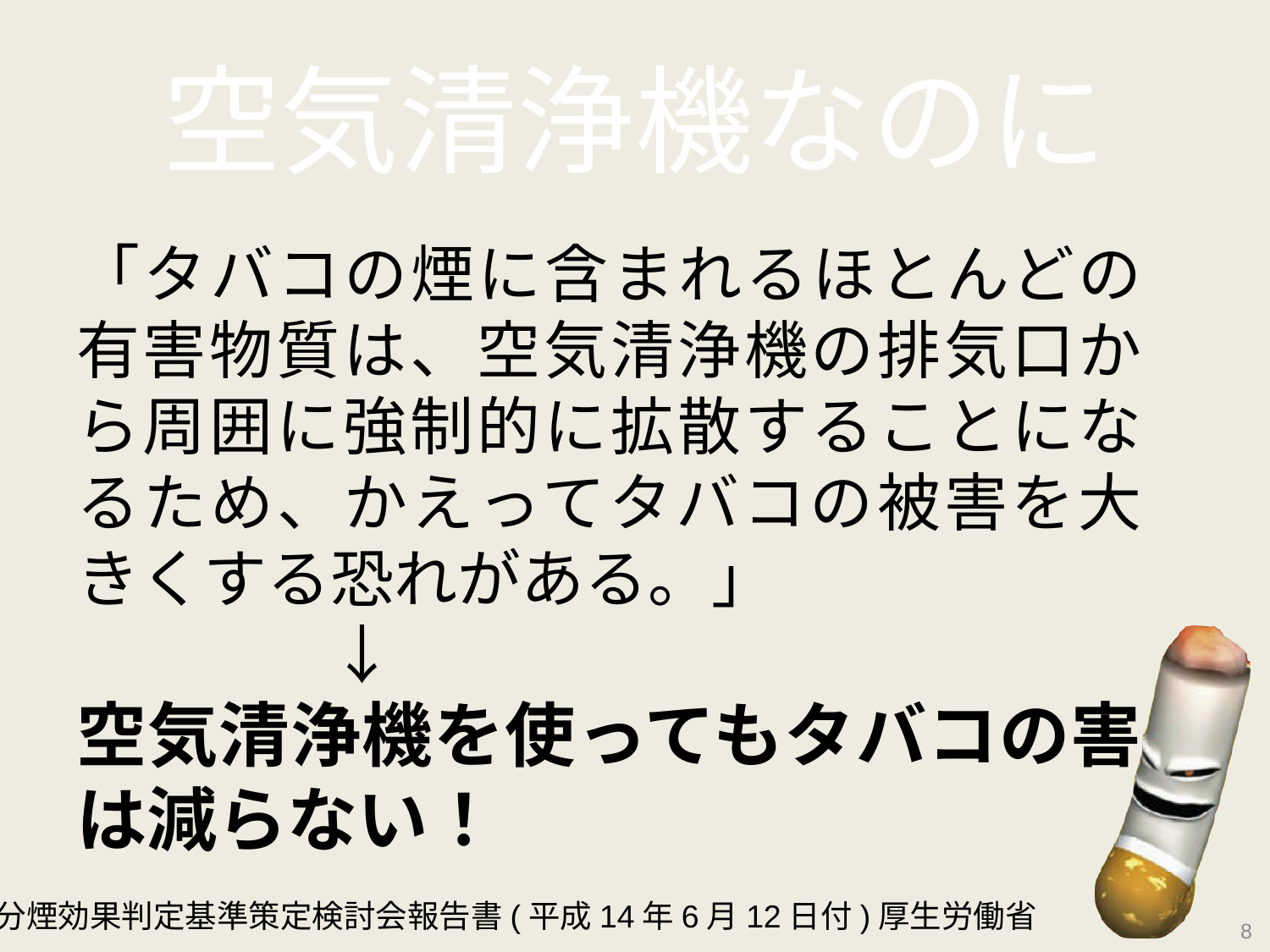

# 空気清浄機なのに
「タバコの煙に含まれるほとんどの有害物質は、空気清浄機の排気口から周囲に強制的に拡散することになるため、かえってタバコの被害を大きくする恐れがある。」
　　　　↓
空気清浄機を使ってもタバコの害は減らない！
分煙効果判定基準策定検討会報告書(平成14年6月12日付)厚生労働省
8